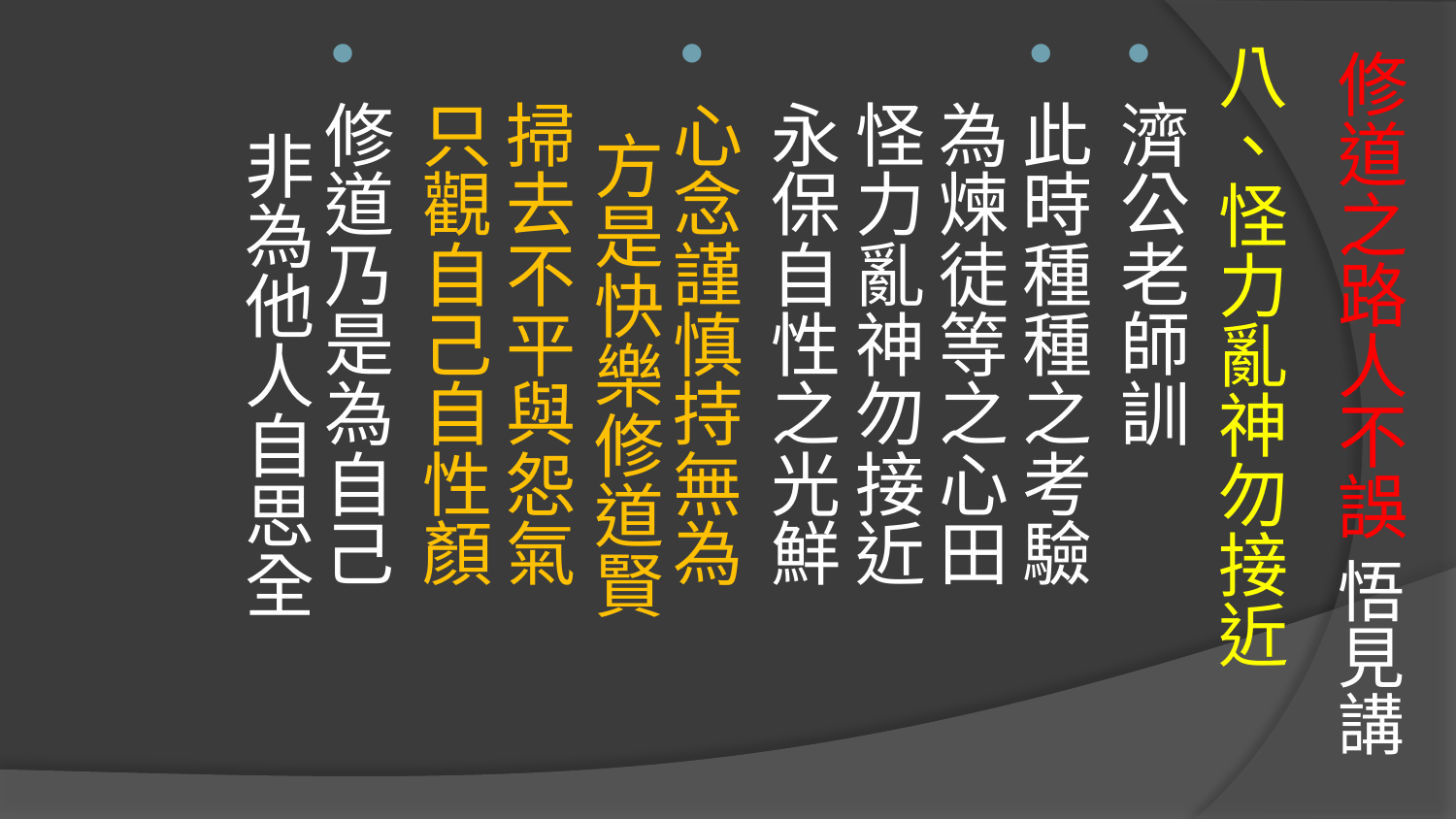

# 修道之路人不誤 悟見講
八、怪力亂神勿接近
濟公老師訓
此時種種之考驗　         為煉徒等之心田　
怪力亂神勿接近　    永保自性之光鮮
心念謹慎持無為　           方是快樂修道賢　
掃去不平與怨氣　       只觀自己自性顏
修道乃是為自己　           非為他人自思全